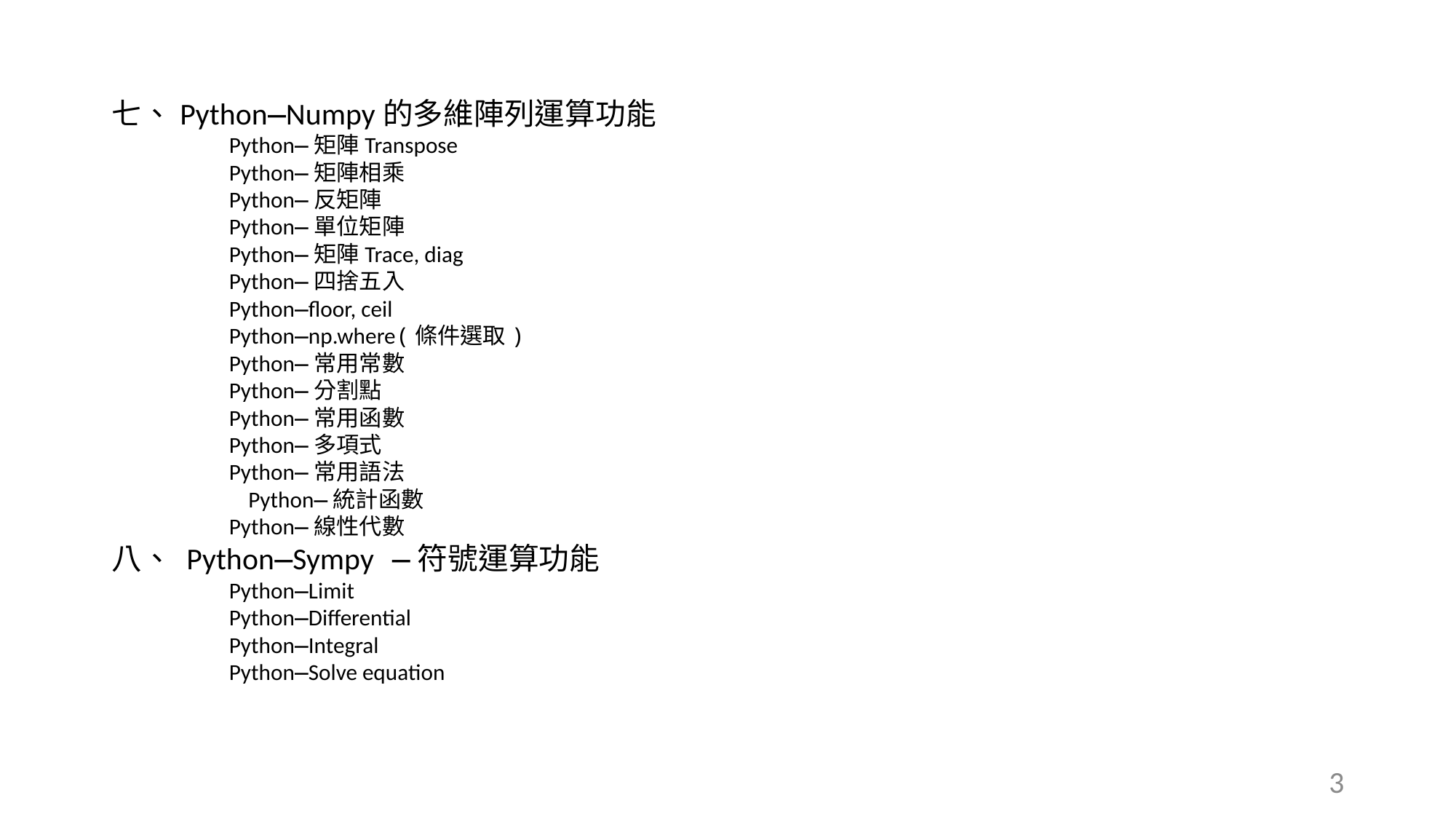

七、Python—Numpy的多維陣列運算功能
                       Python—矩陣Transpose
                       Python—矩陣相乘
                       Python—反矩陣
                       Python—單位矩陣
                       Python—矩陣Trace, diag
                       Python—四捨五入
                       Python—floor, ceil
                       Python—np.where(條件選取)
                       Python—常用常數
                       Python—分割點
                       Python—常用函數
                       Python—多項式
                       Python—常用語法
          Python—統計函數
                       Python—線性代數
八、 Python—Sympy —符號運算功能
                       Python—Limit
                       Python—Differential
                       Python—Integral
                       Python—Solve equation

3